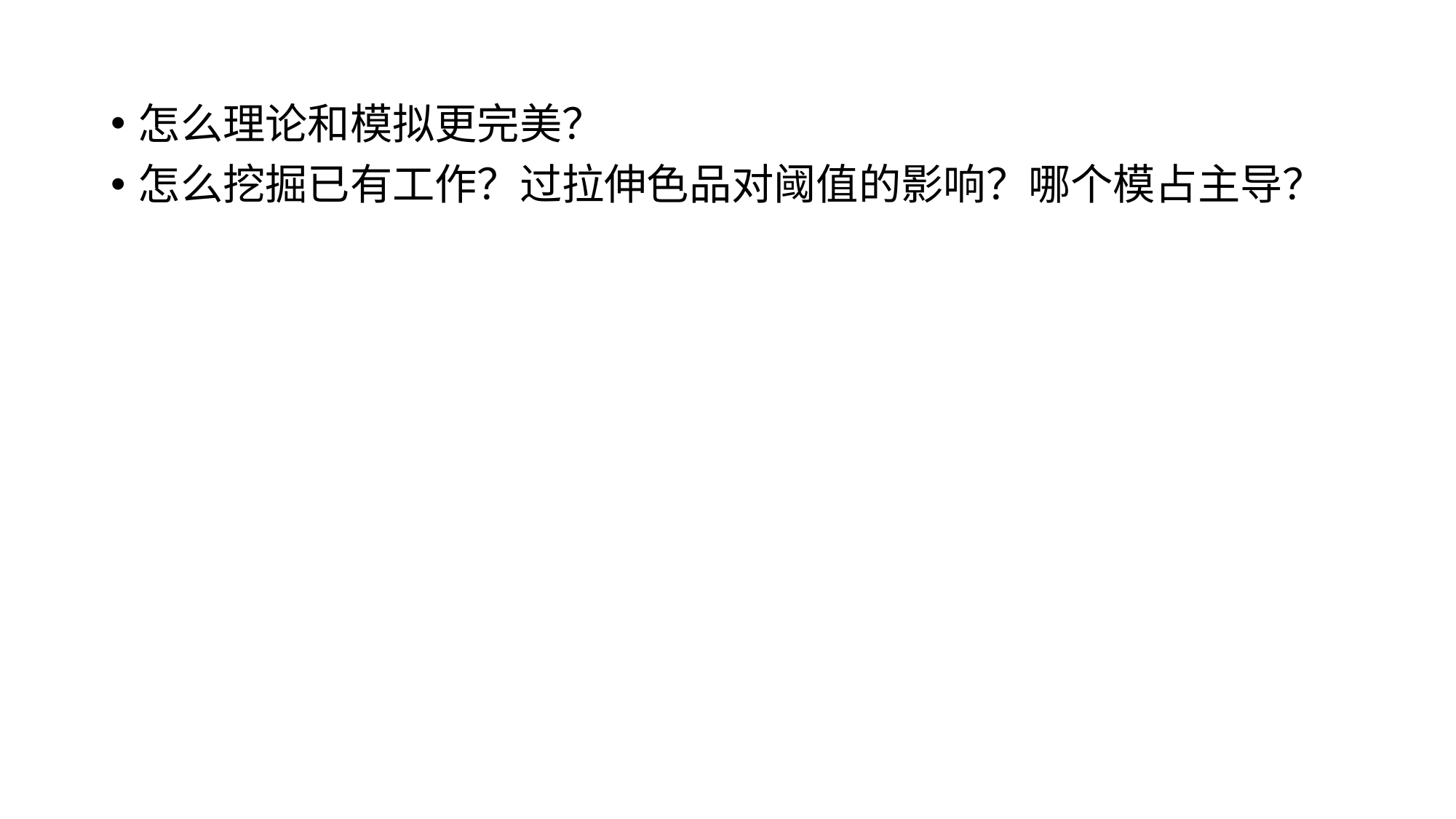

怎么理论和模拟更完美？
怎么挖掘已有工作？过拉伸色品对阈值的影响？哪个模占主导？